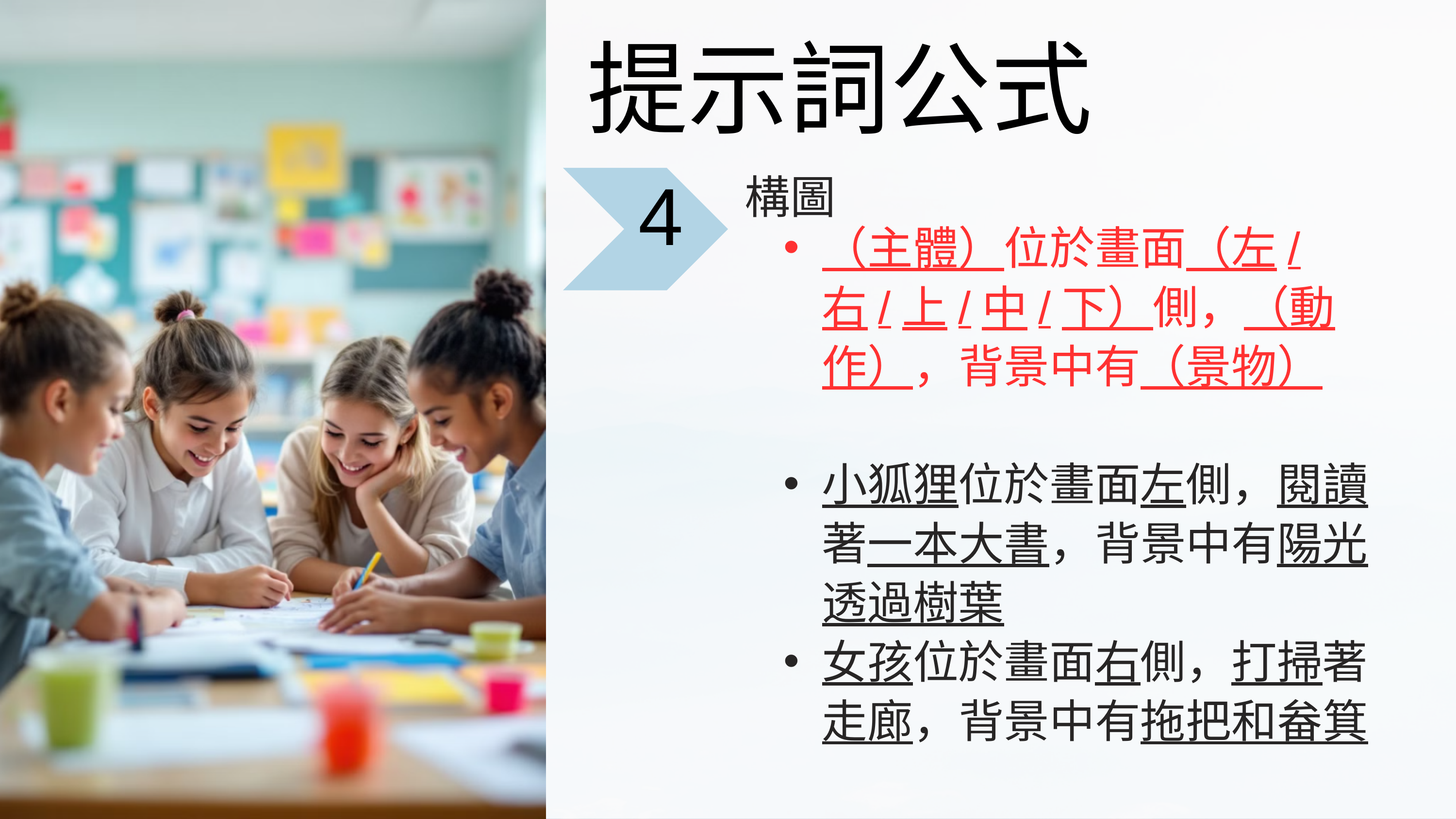

提示詞公式
構圖

4
（主體）位於畫面（左/右/上/中/下）側，（動作），背景中有（景物）

小狐狸位於畫面左側，閱讀著一本大書，背景中有陽光透過樹葉
女孩位於畫面右側，打掃著走廊，背景中有拖把和畚箕